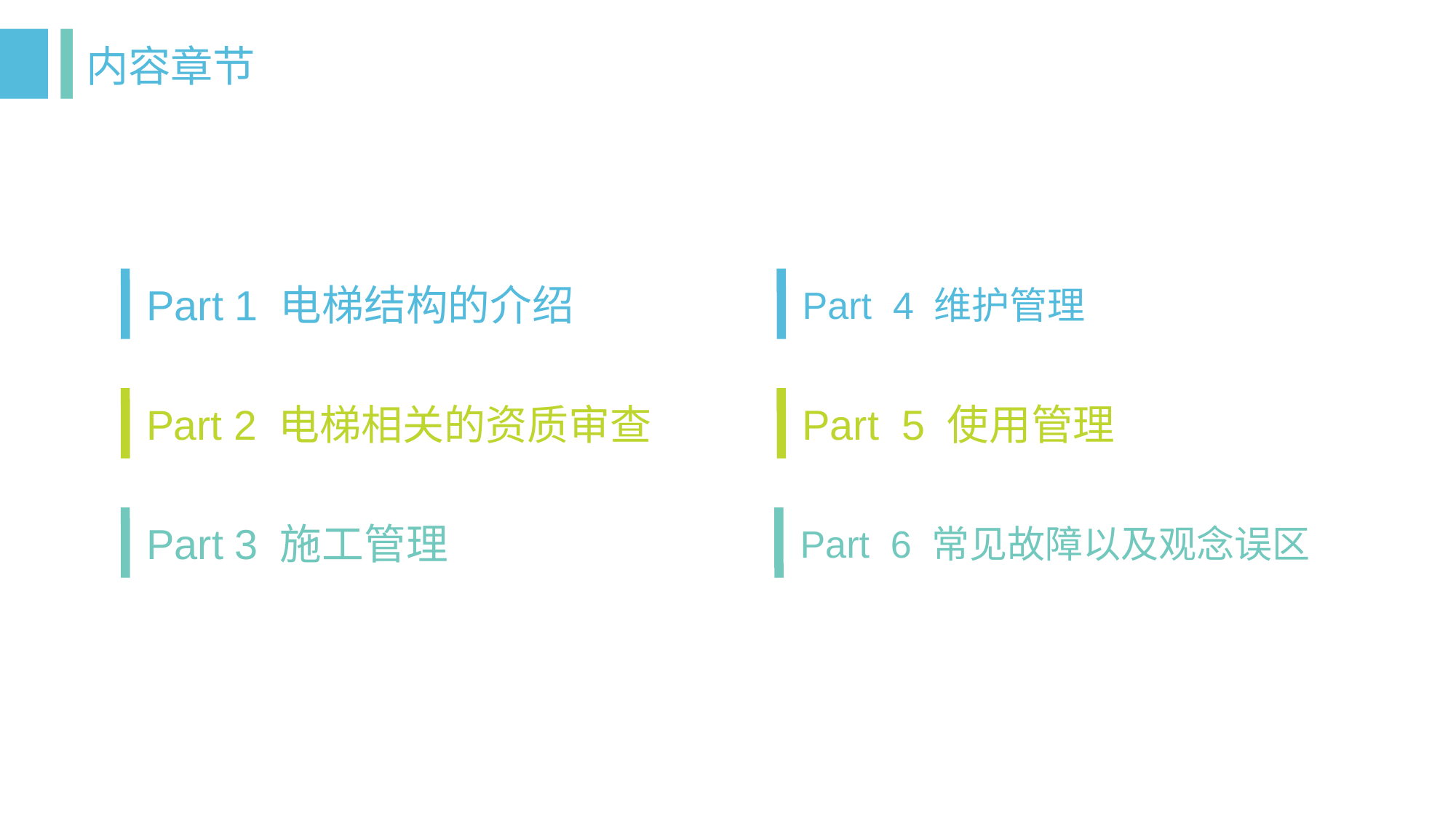

内容章节

Part 1 电梯结构的介绍
Part  4 维护管理

Part 2 电梯相关的资质审查
Part  5 使用管理

Part 3 施工管理
Part  6 常见故障以及观念误区